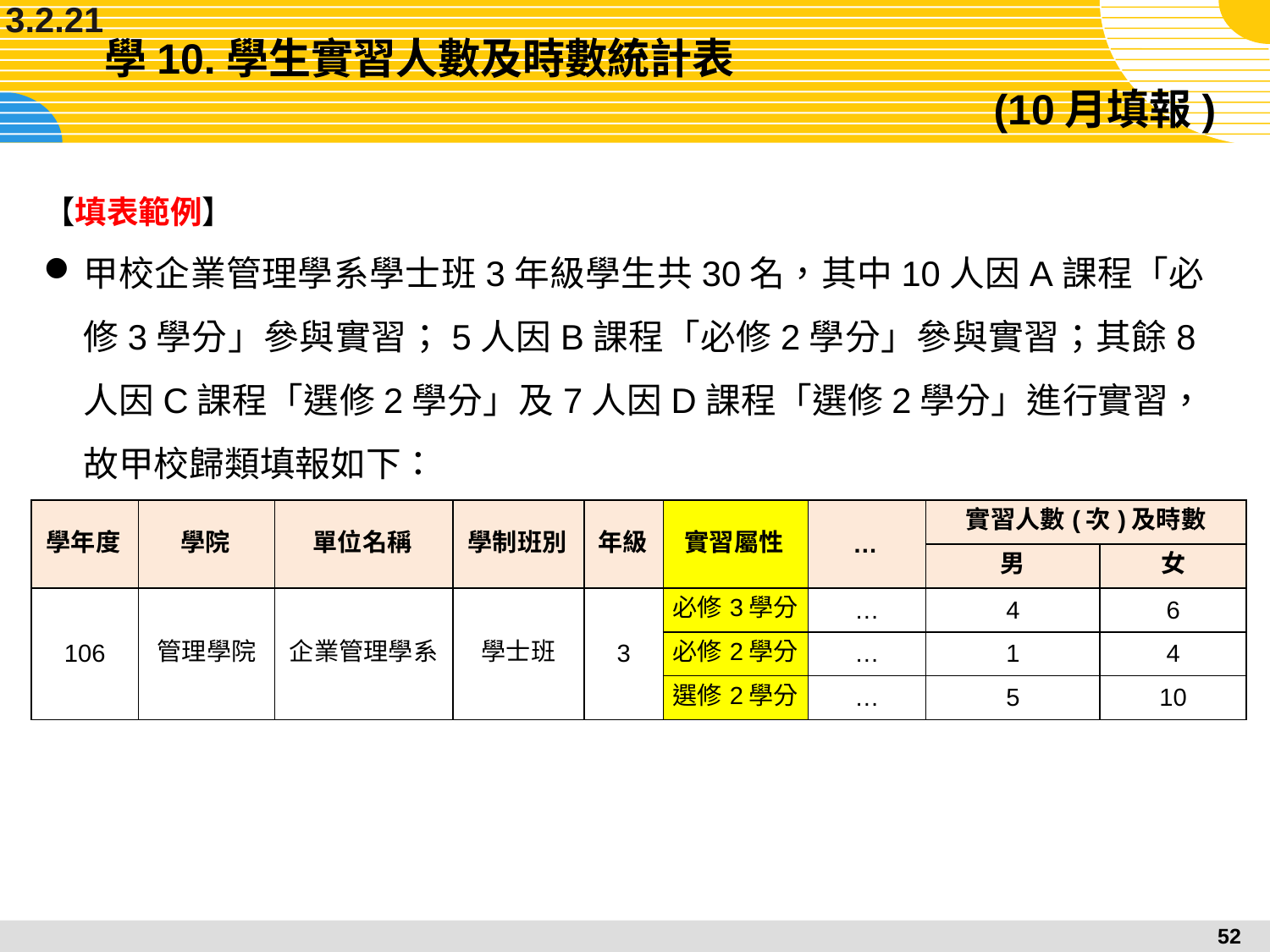

3.2.21
# 學10.學生實習人數及時數統計表 (10月填報)
【填表範例】
甲校企業管理學系學士班3年級學生共30名，其中10人因A課程「必修3學分」參與實習；5人因B課程「必修2學分」參與實習；其餘8人因C課程「選修2學分」及7人因D課程「選修2學分」進行實習，故甲校歸類填報如下：
| 學年度 | 學院 | 單位名稱 | 學制班別 | 年級 | 實習屬性 | … | 實習人數(次)及時數 |  |
| --- | --- | --- | --- | --- | --- | --- | --- | --- |
|  |  |  |  |  |  |  | 男 | 女 |
| 106 | 管理學院 | 企業管理學系 | 學士班 | 3 | 必修3學分 | … | 4 | 6 |
|  |  |  |  |  | 必修2學分 | … | 1 | 4 |
|  |  |  |  |  | 選修2學分 | … | 5 | 10 |